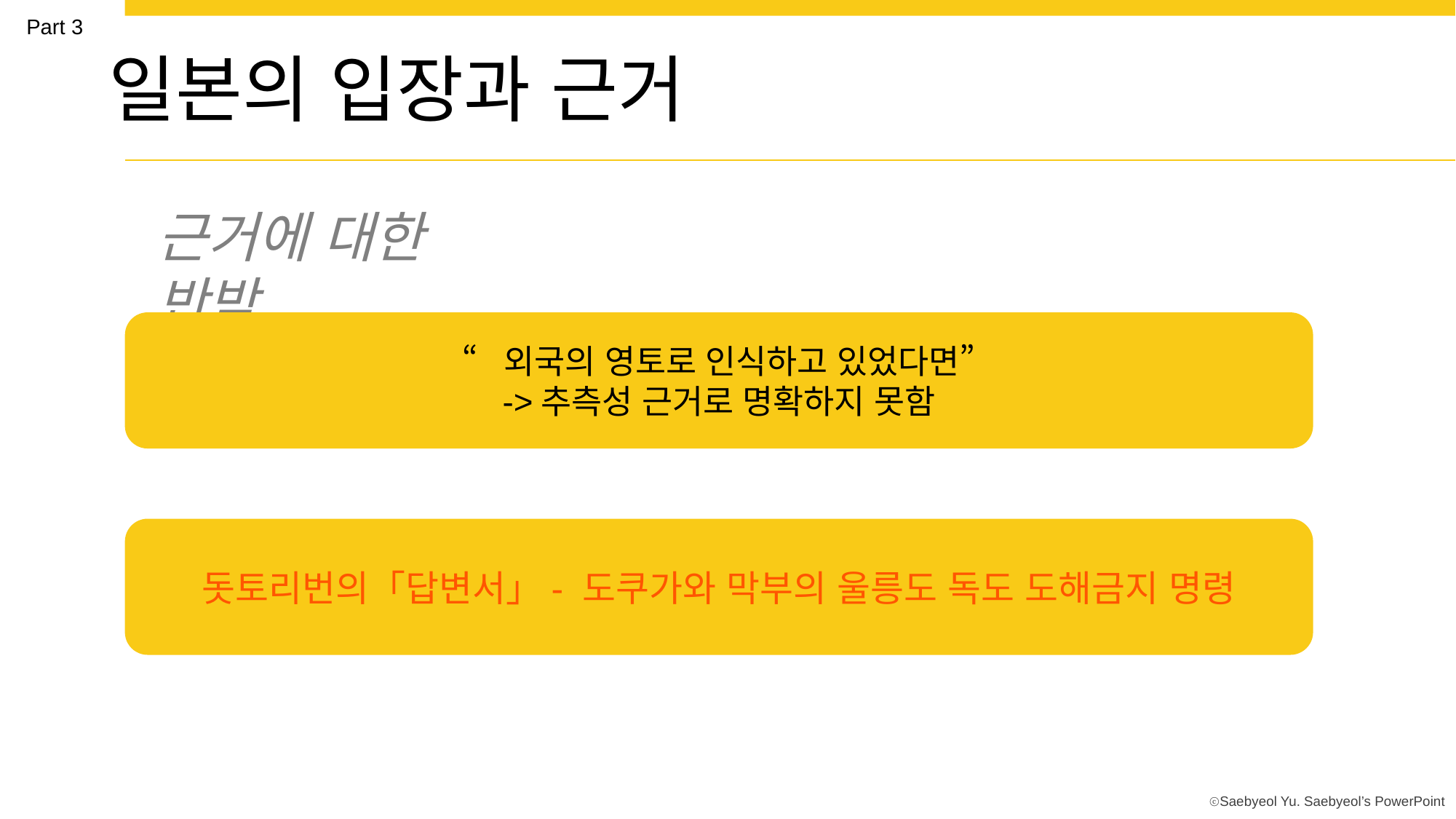

Part 3
일본의 입장과 근거
근거에 대한 반박
“외국의 영토로 인식하고 있었다면”
->추측성 근거로 명확하지 못함
돗토리번의「답변서」- 도쿠가와 막부의 울릉도 독도 도해금지 명령